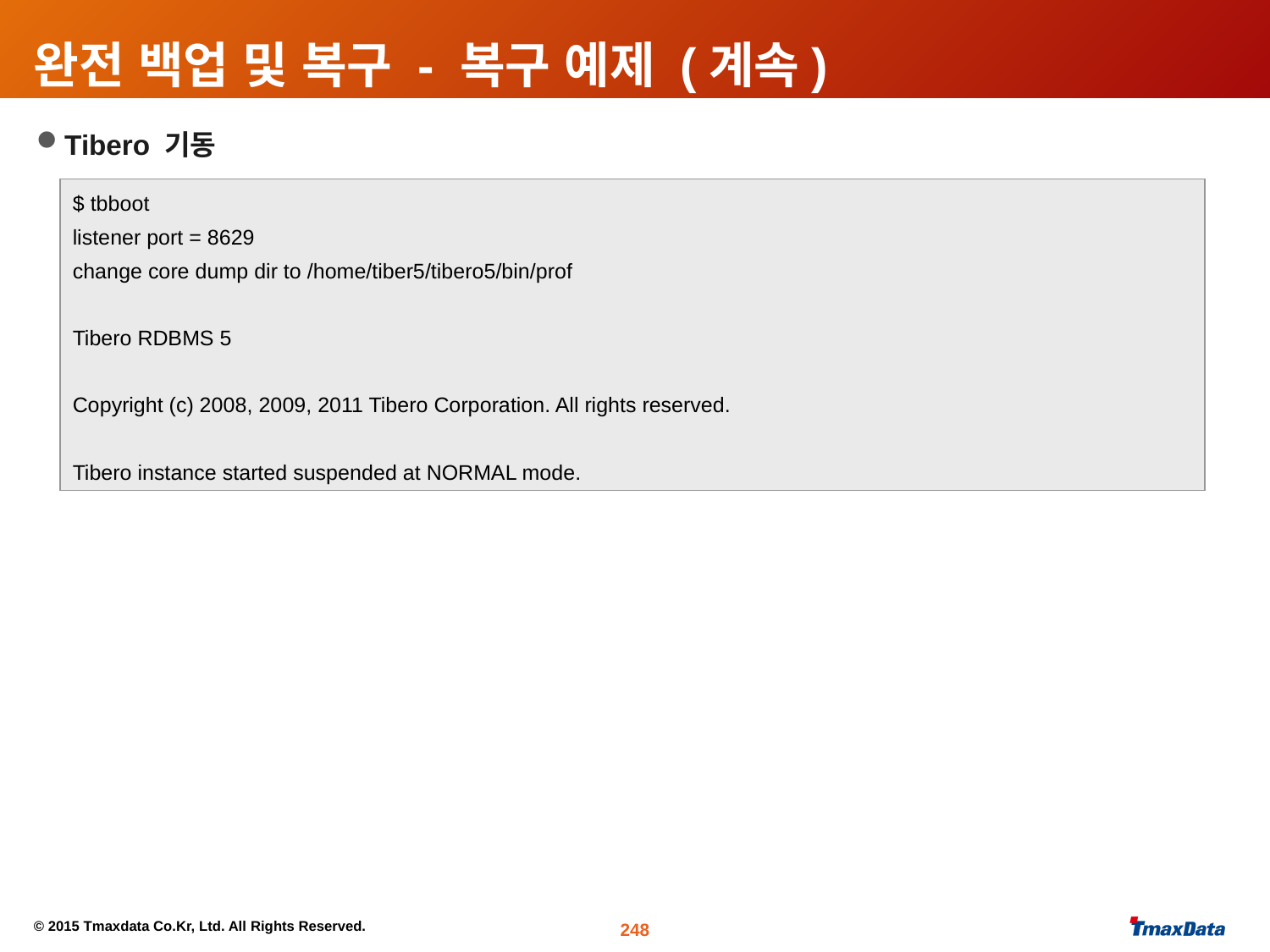

# 완전 백업 및 복구 - 복구 예제 (계속)
Tibero 기동
$ tbboot
listener port = 8629
change core dump dir to /home/tiber5/tibero5/bin/prof

Tibero RDBMS 5

Copyright (c) 2008, 2009, 2011 Tibero Corporation. All rights reserved.

Tibero instance started suspended at NORMAL mode.